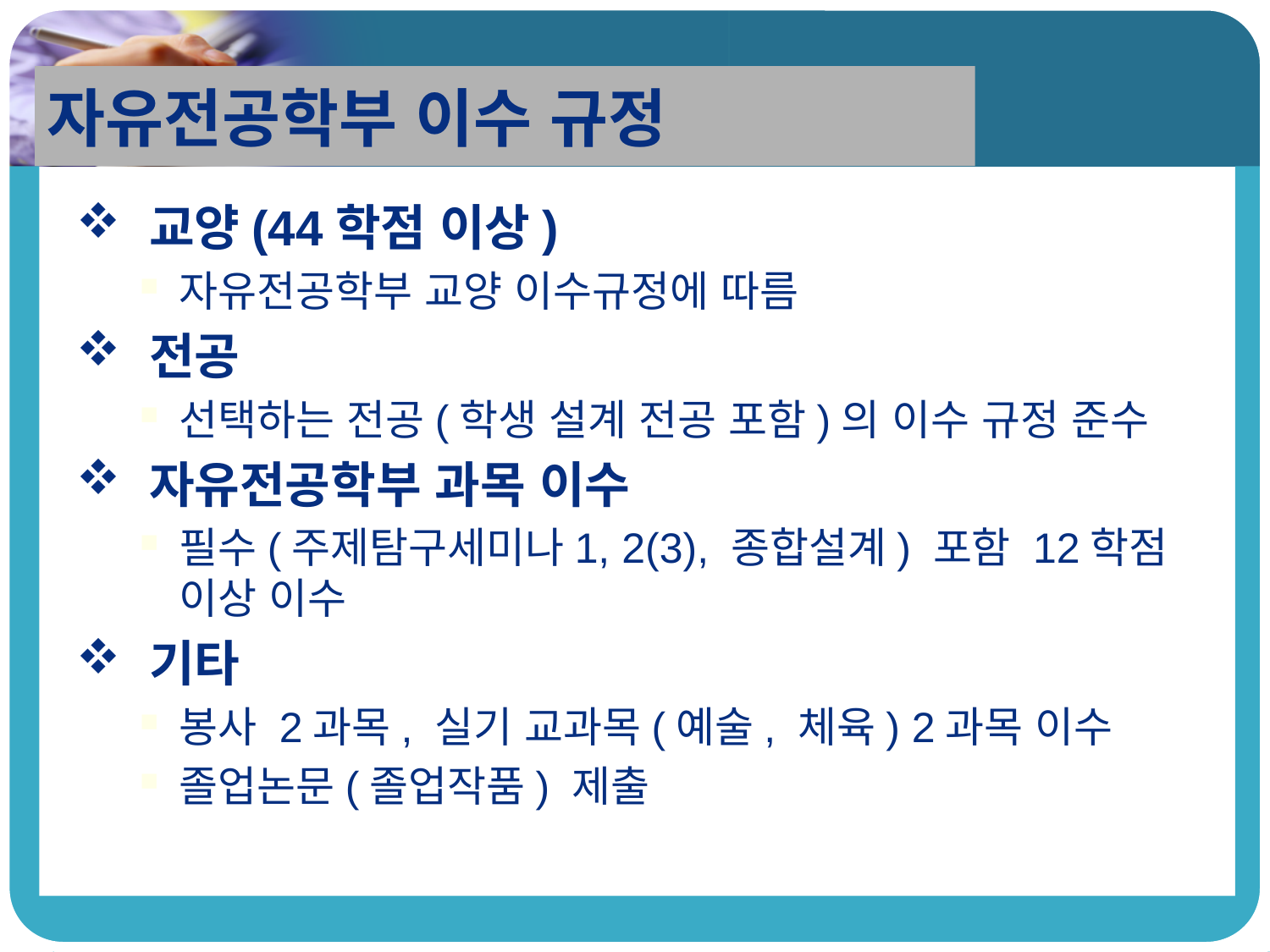

자유전공학부 이수 규정
 교양(44학점 이상)
자유전공학부 교양 이수규정에 따름
 전공
선택하는 전공(학생 설계 전공 포함)의 이수 규정 준수
 자유전공학부 과목 이수
필수(주제탐구세미나1, 2(3), 종합설계) 포함 12학점 이상 이수
 기타
봉사 2과목, 실기 교과목(예술, 체육) 2과목 이수
졸업논문(졸업작품) 제출